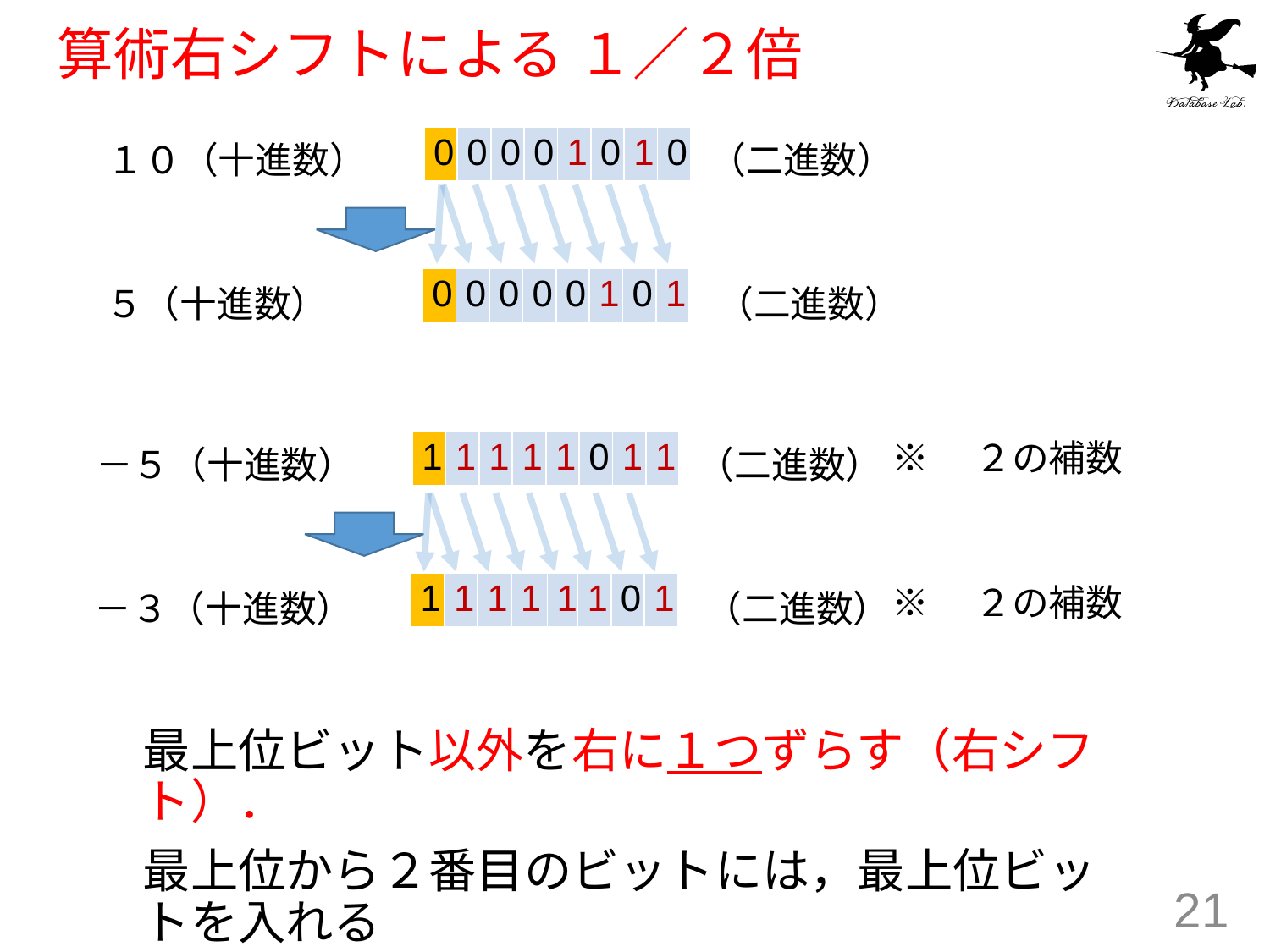

# 算術右シフトによる １／２倍

| 0 | 0 | 0 | 0 | 1 | 0 | 1 | 0 |
| --- | --- | --- | --- | --- | --- | --- | --- |
１０（十進数）
（二進数）

| 0 | 0 | 0 | 0 | 0 | 1 | 0 | 1 |
| --- | --- | --- | --- | --- | --- | --- | --- |
５（十進数）
（二進数）
| 1 | 1 | 1 | 1 | 1 | 0 | 1 | 1 |
| --- | --- | --- | --- | --- | --- | --- | --- |
－５（十進数）
（二進数）
※　２の補数

| 1 | 1 | 1 | 1 | 1 | 1 | 0 | 1 |
| --- | --- | --- | --- | --- | --- | --- | --- |
－３（十進数）
（二進数）
※　２の補数
最上位ビット以外を右に１つずらす（右シフト）．
最上位から２番目のビットには，最上位ビットを入れる

21